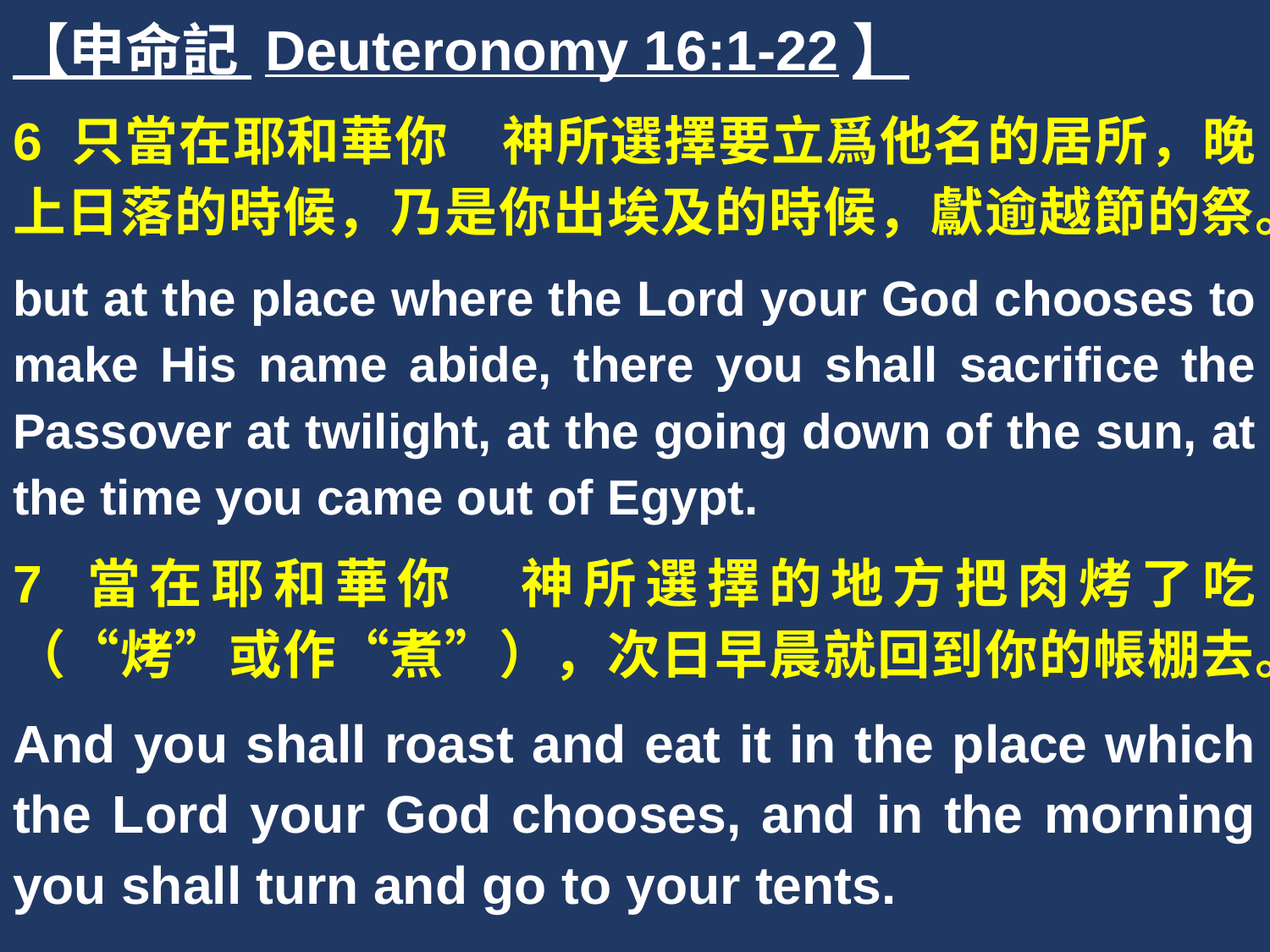

【申命記 Deuteronomy 16:1-22】
6 只當在耶和華你　神所選擇要立爲他名的居所，晚上日落的時候，乃是你出埃及的時候，獻逾越節的祭。
but at the place where the Lord your God chooses to make His name abide, there you shall sacrifice the Passover at twilight, at the going down of the sun, at the time you came out of Egypt.
7 當在耶和華你　神所選擇的地方把肉烤了吃（“烤”或作“煮”），次日早晨就回到你的帳棚去。
And you shall roast and eat it in the place which the Lord your God chooses, and in the morning you shall turn and go to your tents.